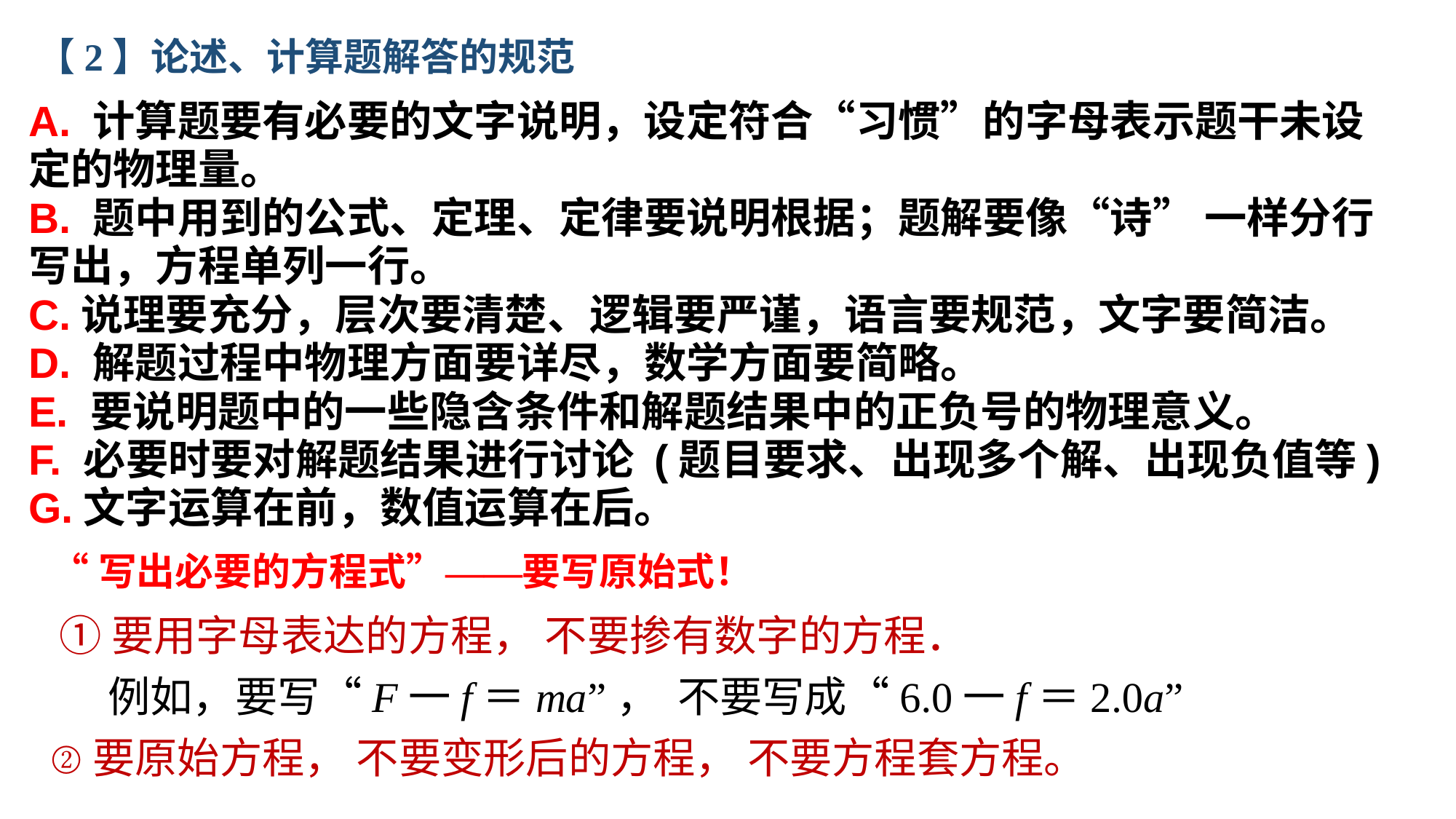

【2】论述、计算题解答的规范
A. 计算题要有必要的文字说明，设定符合“习惯”的字母表示题干未设定的物理量。
B. 题中用到的公式、定理、定律要说明根据；题解要像“诗” 一样分行写出，方程单列一行。
C.说理要充分，层次要清楚、逻辑要严谨，语言要规范，文字要简洁。
D. 解题过程中物理方面要详尽，数学方面要简略。
E. 要说明题中的一些隐含条件和解题结果中的正负号的物理意义。
F. 必要时要对解题结果进行讨论 (题目要求、出现多个解、出现负值等)
G.文字运算在前，数值运算在后。
“写出必要的方程式”——要写原始式！
 ①要用字母表达的方程， 不要掺有数字的方程．
     例如，要写“F一f＝ma”，  不要写成“6.0一f＝2.0a”
②要原始方程， 不要变形后的方程， 不要方程套方程。